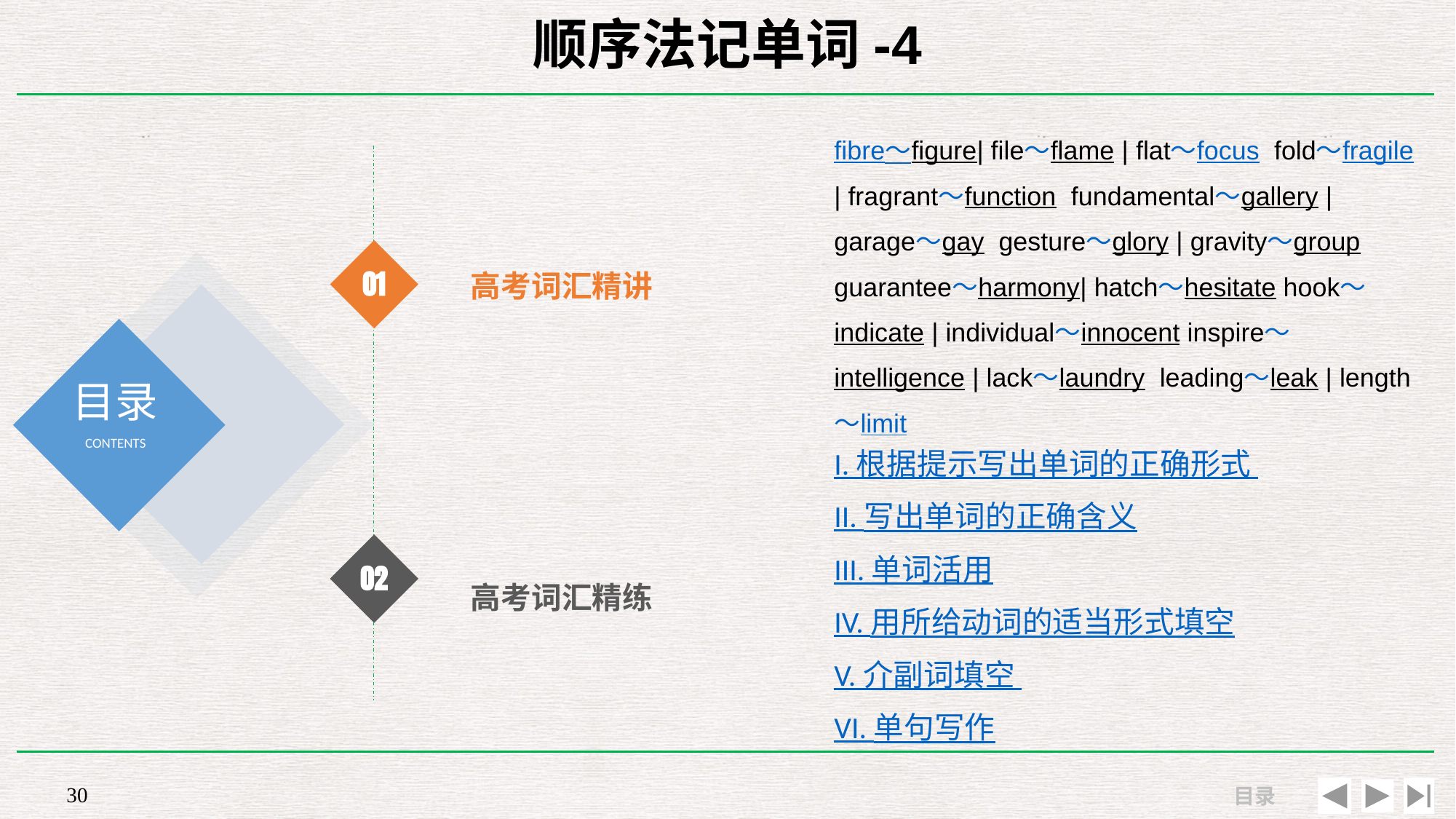

# 顺序法记单词-4
高考词汇精讲
fibre～figure| file～flame | flat～focus  fold～fragile | fragrant～function  fundamental～gallery | garage～gay  gesture～glory | gravity～group guarantee～harmony| hatch～hesitate hook～indicate | individual～innocent inspire～intelligence | lack～laundry  leading～leak | length～limit
01

I. 根据提示写出单词的正确形式
II. 写出单词的正确含义
III. 单词活用
IV. 用所给动词的适当形式填空
V. 介副词填空
VI. 单句写作
高考词汇精练
02